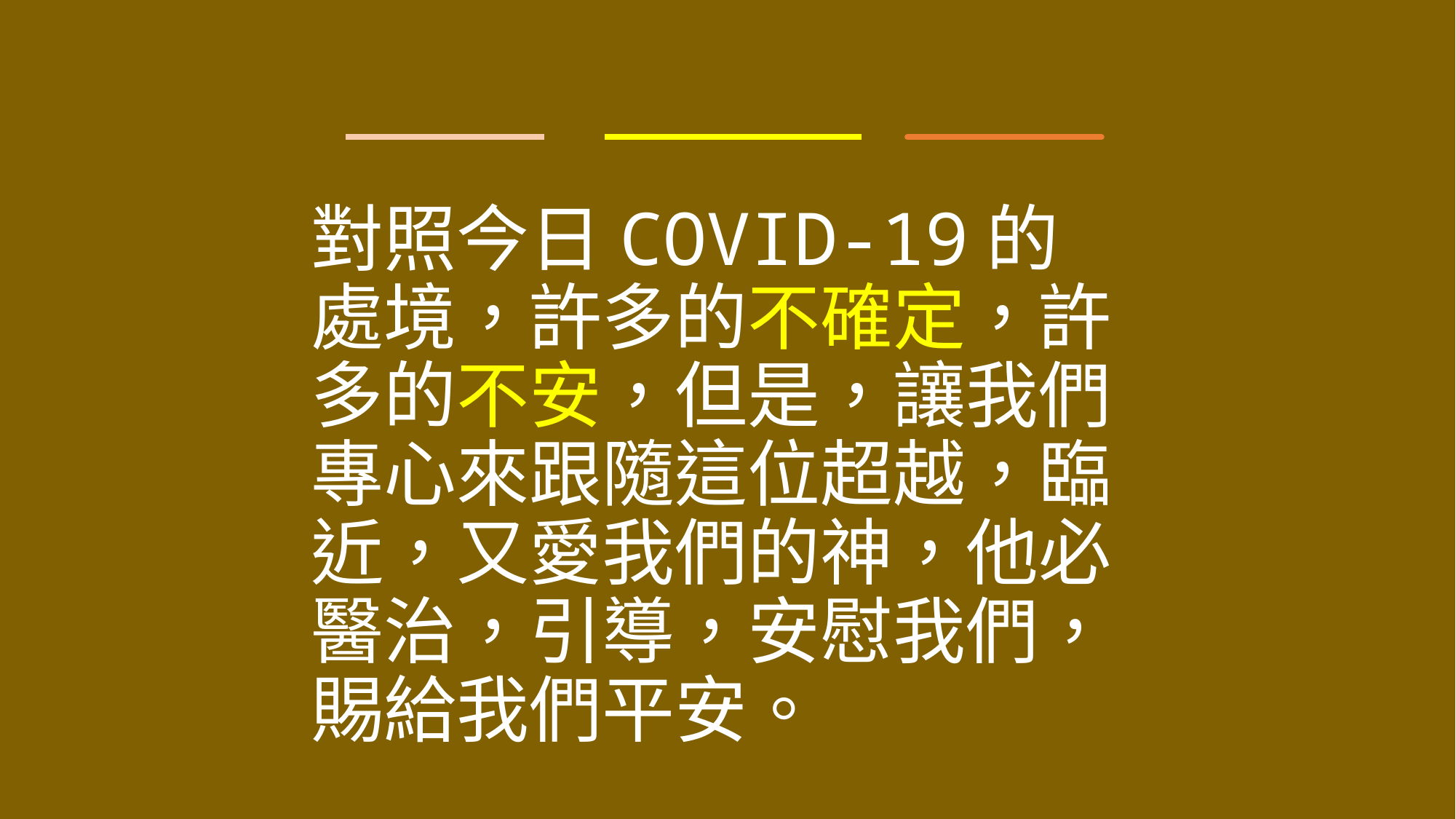

對照今日COVID-19的處境，許多的不確定，許多的不安，但是，讓我們專心來跟隨這位超越，臨近，又愛我們的神，他必醫治，引導，安慰我們，賜給我們平安。